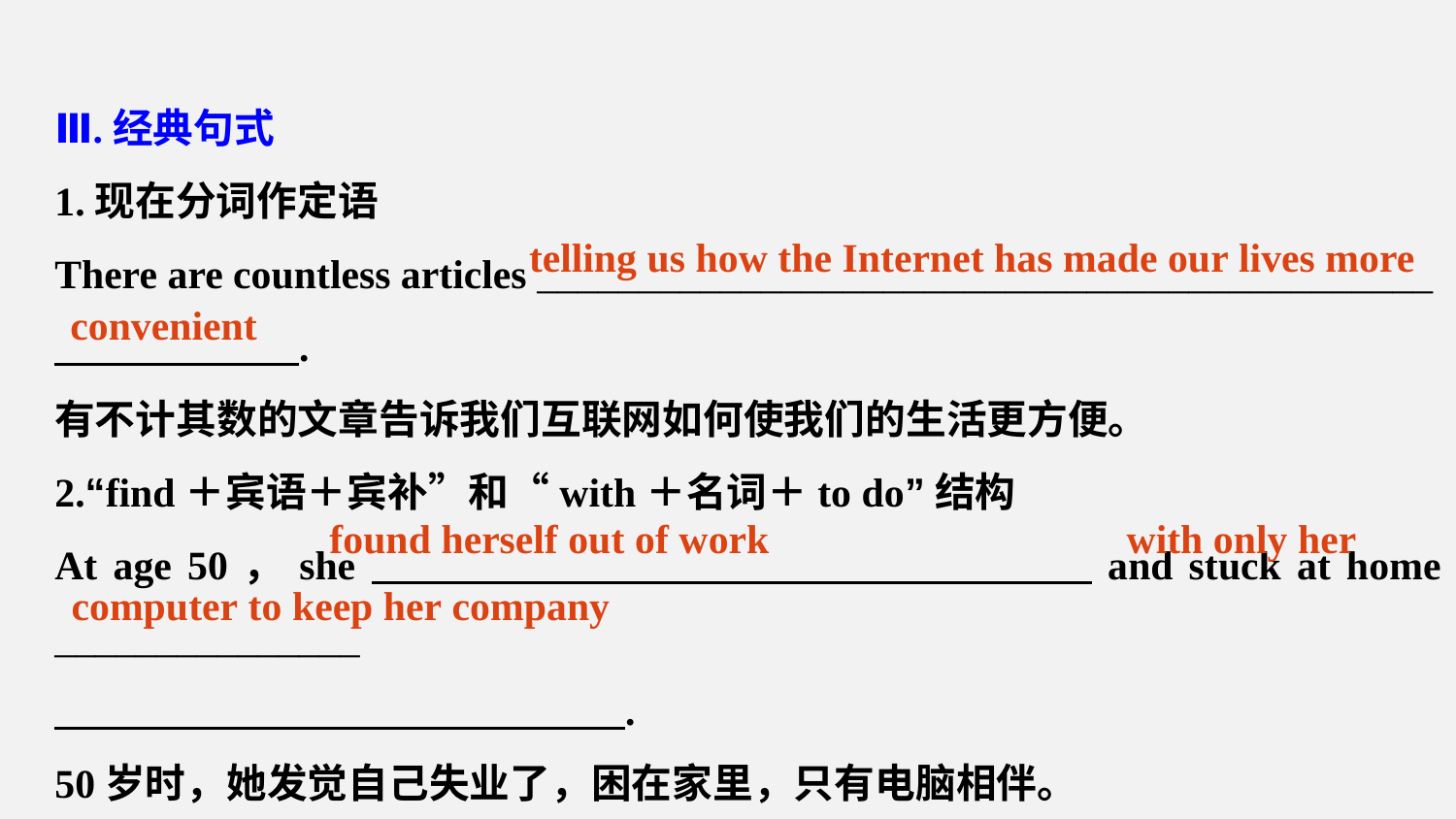

Ⅲ.经典句式
1.现在分词作定语
There are countless articles ____________________________________________
                        .
有不计其数的文章告诉我们互联网如何使我们的生活更方便。
2.“find＋宾语＋宾补”和“with＋名词＋to do”结构
At age 50，she                                                and stuck at home _______________
                                                        .
50岁时，她发觉自己失业了，困在家里，只有电脑相伴。
telling us how the Internet has made our lives more
 convenient
found herself out of work
with only her
computer to keep her company